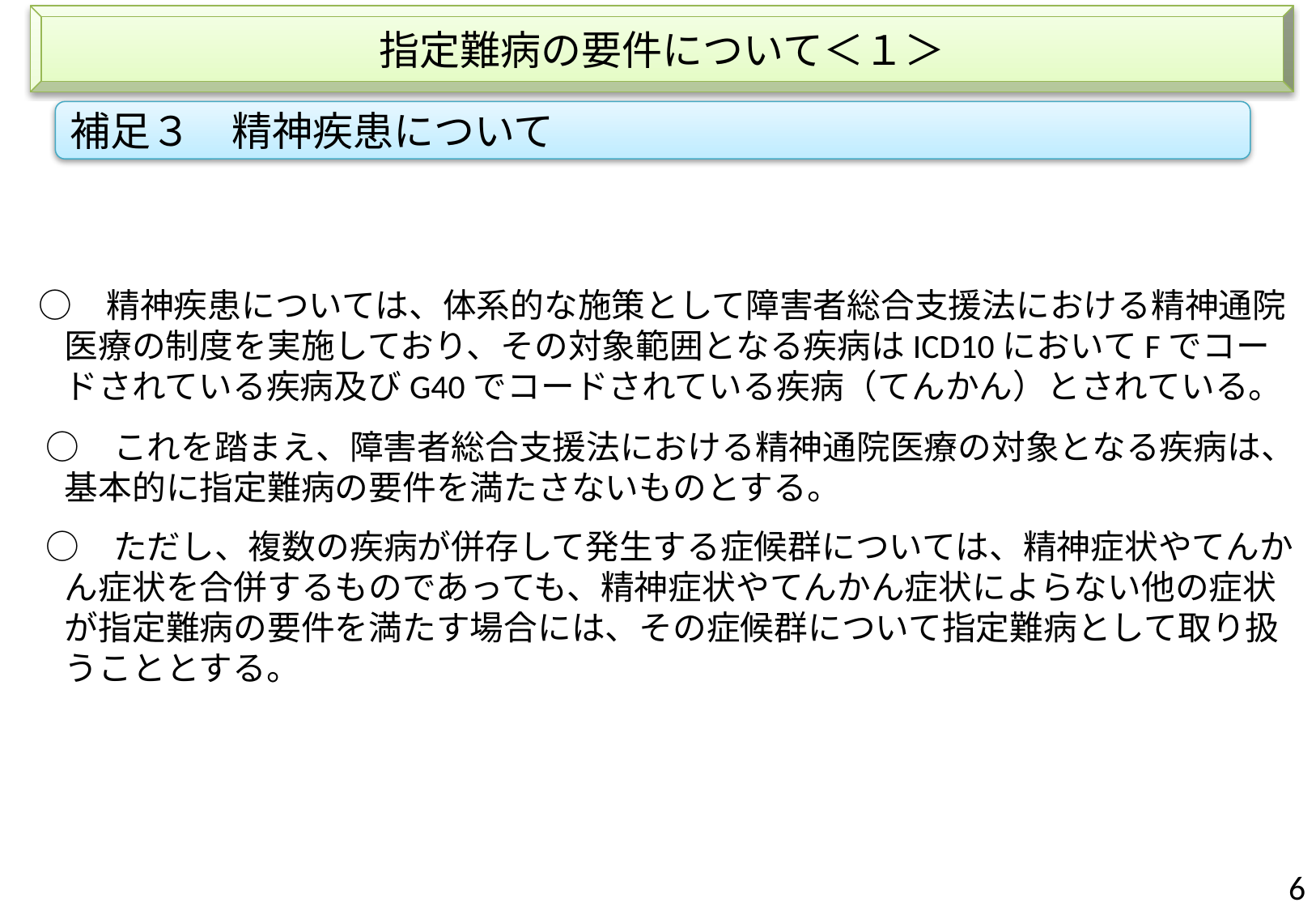

指定難病の要件について＜１＞
補足３　精神疾患について
　○　精神疾患については、体系的な施策として障害者総合支援法における精神通院医療の制度を実施しており、その対象範囲となる疾病はICD10においてFでコードされている疾病及びG40でコードされている疾病（てんかん）とされている。

　○　これを踏まえ、障害者総合支援法における精神通院医療の対象となる疾病は、基本的に指定難病の要件を満たさないものとする。

　○　ただし、複数の疾病が併存して発生する症候群については、精神症状やてんかん症状を合併するものであっても、精神症状やてんかん症状によらない他の症状が指定難病の要件を満たす場合には、その症候群について指定難病として取り扱うこととする。
6